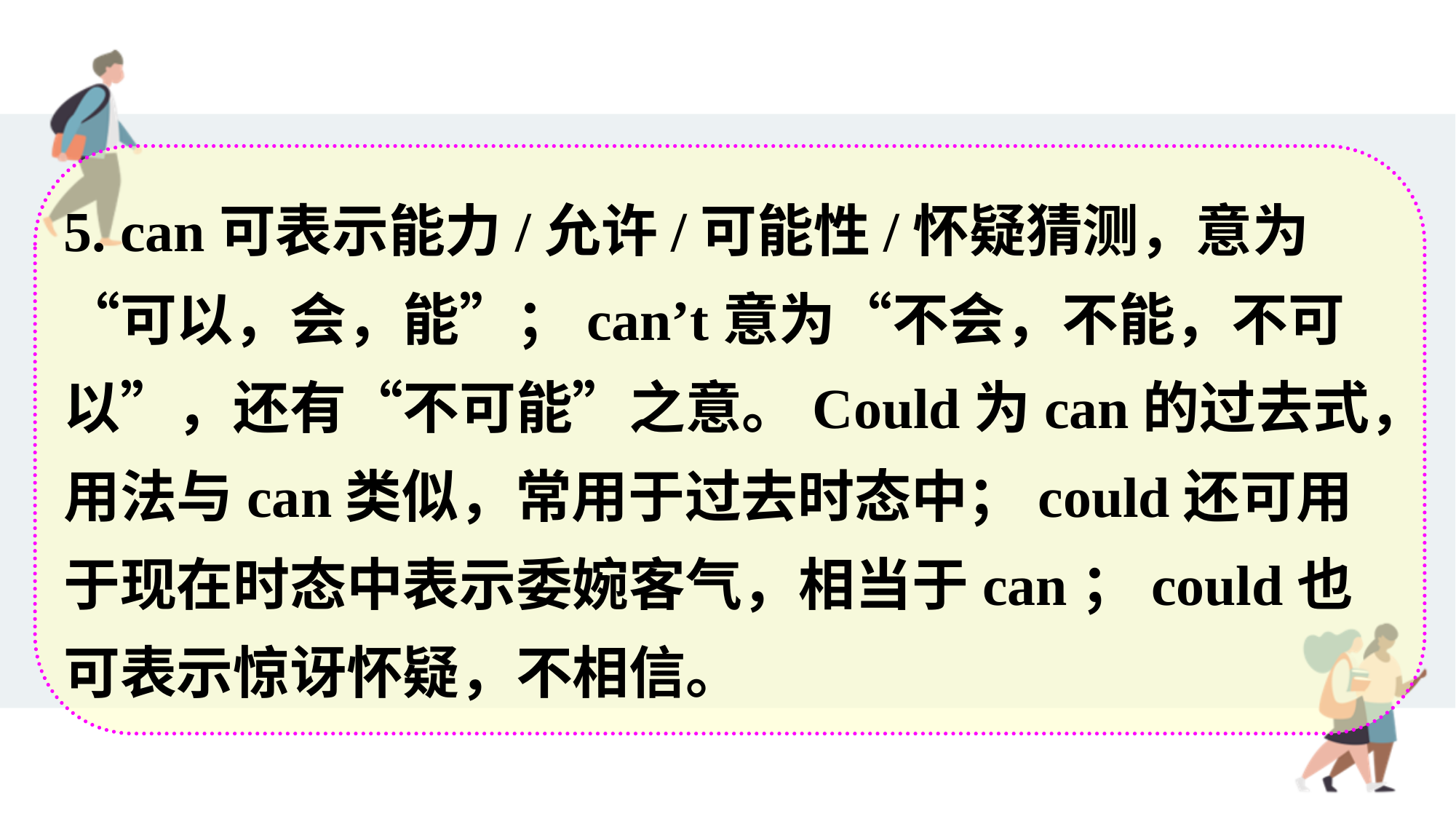

5. can可表示能力/允许/可能性/怀疑猜测，意为“可以，会，能”；can’t意为“不会，不能，不可以”，还有“不可能”之意。Could为can的过去式，用法与can类似，常用于过去时态中；could还可用于现在时态中表示委婉客气，相当于can；could也可表示惊讶怀疑，不相信。